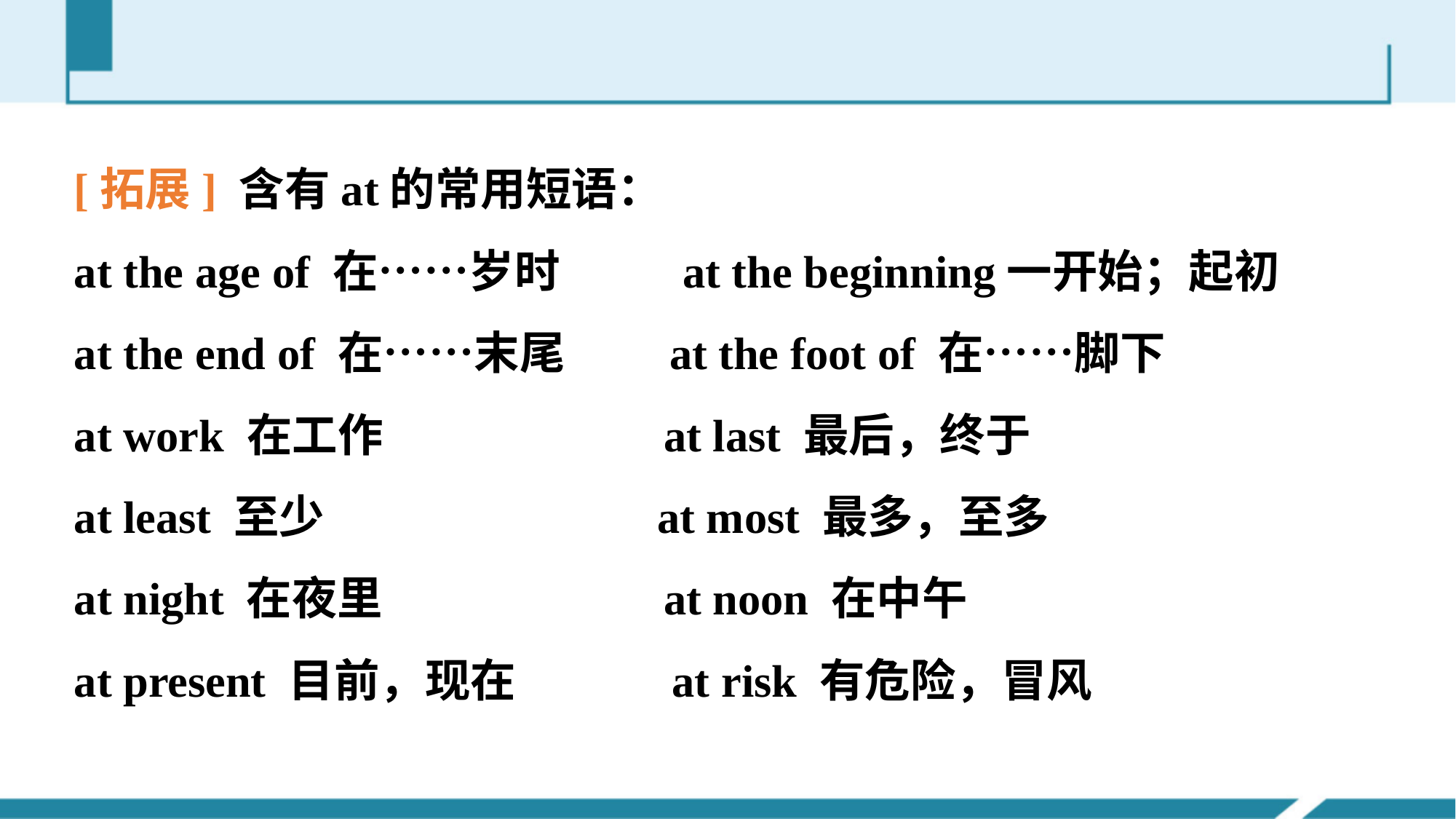

[拓展] 含有at的常用短语：
at the age of 在……岁时 　　 at the beginning一开始；起初
at the end of 在……末尾         at the foot of 在……脚下
at work 在工作                          at last 最后，终于
at least 至少                               at most 最多，至多
at night 在夜里                          at noon 在中午
at present 目前，现在              at risk 有危险，冒风